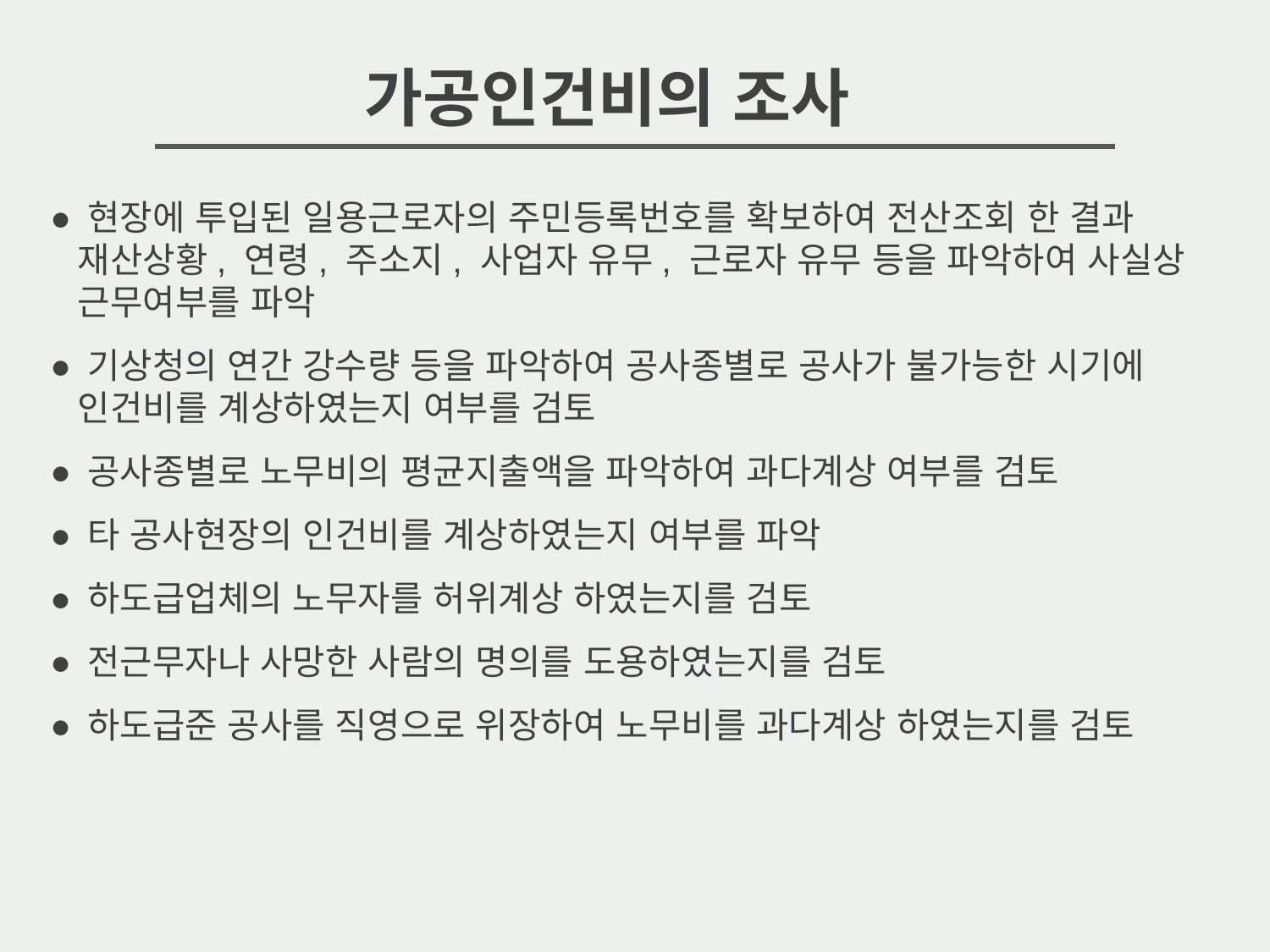

가공인건비의 조사

⦁ 현장에 투입된 일용근로자의 주민등록번호를 확보하여 전산조회 한 결과 재산상황, 연령, 주소지, 사업자 유무, 근로자 유무 등을 파악하여 사실상 근무여부를 파악

⦁ 기상청의 연간 강수량 등을 파악하여 공사종별로 공사가 불가능한 시기에 인건비를 계상하였는지 여부를 검토

⦁ 공사종별로 노무비의 평균지출액을 파악하여 과다계상 여부를 검토

⦁ 타 공사현장의 인건비를 계상하였는지 여부를 파악

⦁ 하도급업체의 노무자를 허위계상 하였는지를 검토

⦁ 전근무자나 사망한 사람의 명의를 도용하였는지를 검토

⦁ 하도급준 공사를 직영으로 위장하여 노무비를 과다계상 하였는지를 검토